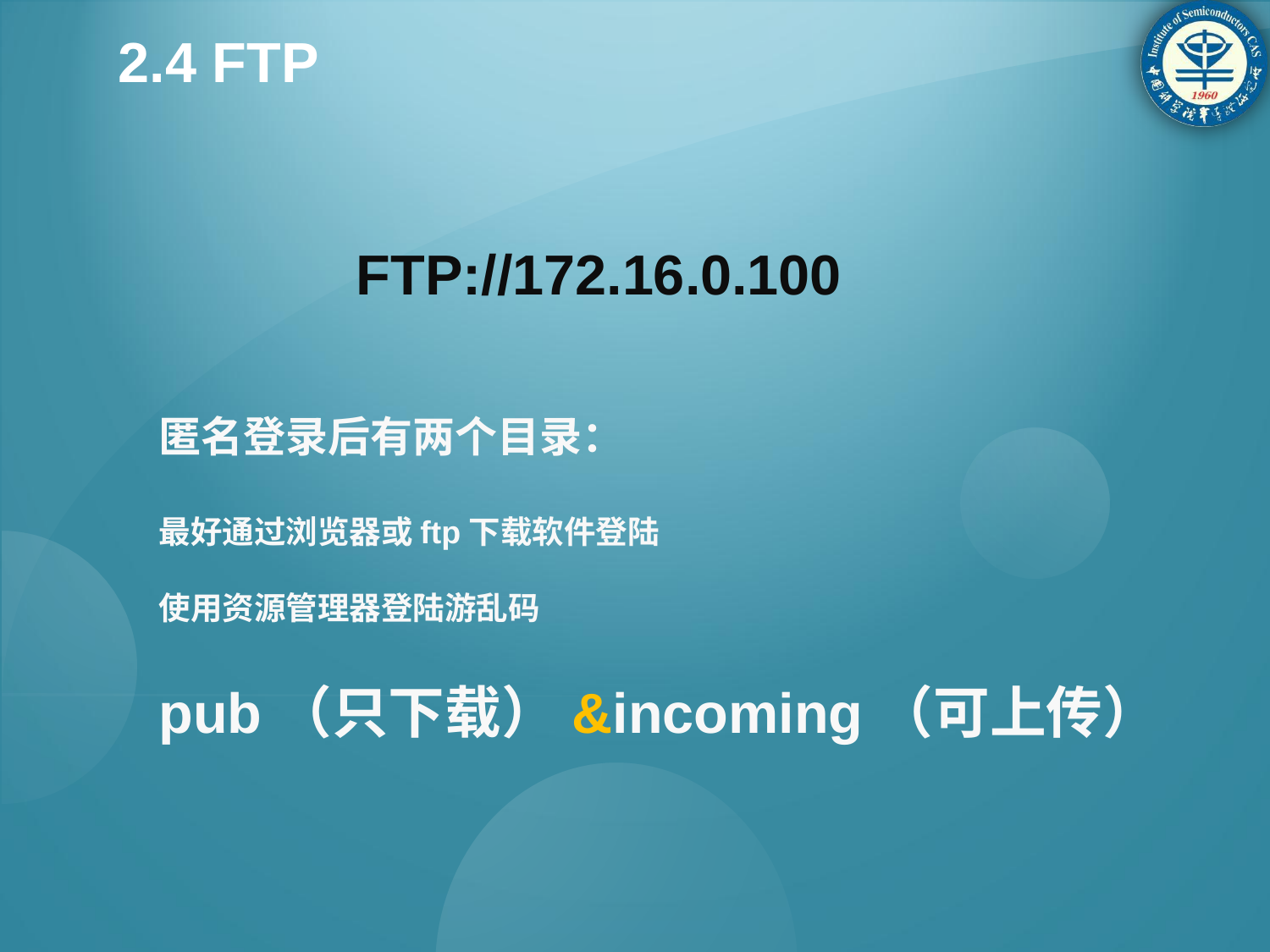

2.4 FTP
FTP://172.16.0.100
匿名登录后有两个目录：

最好通过浏览器或ftp下载软件登陆

使用资源管理器登陆游乱码

pub（只下载）&incoming（可上传）